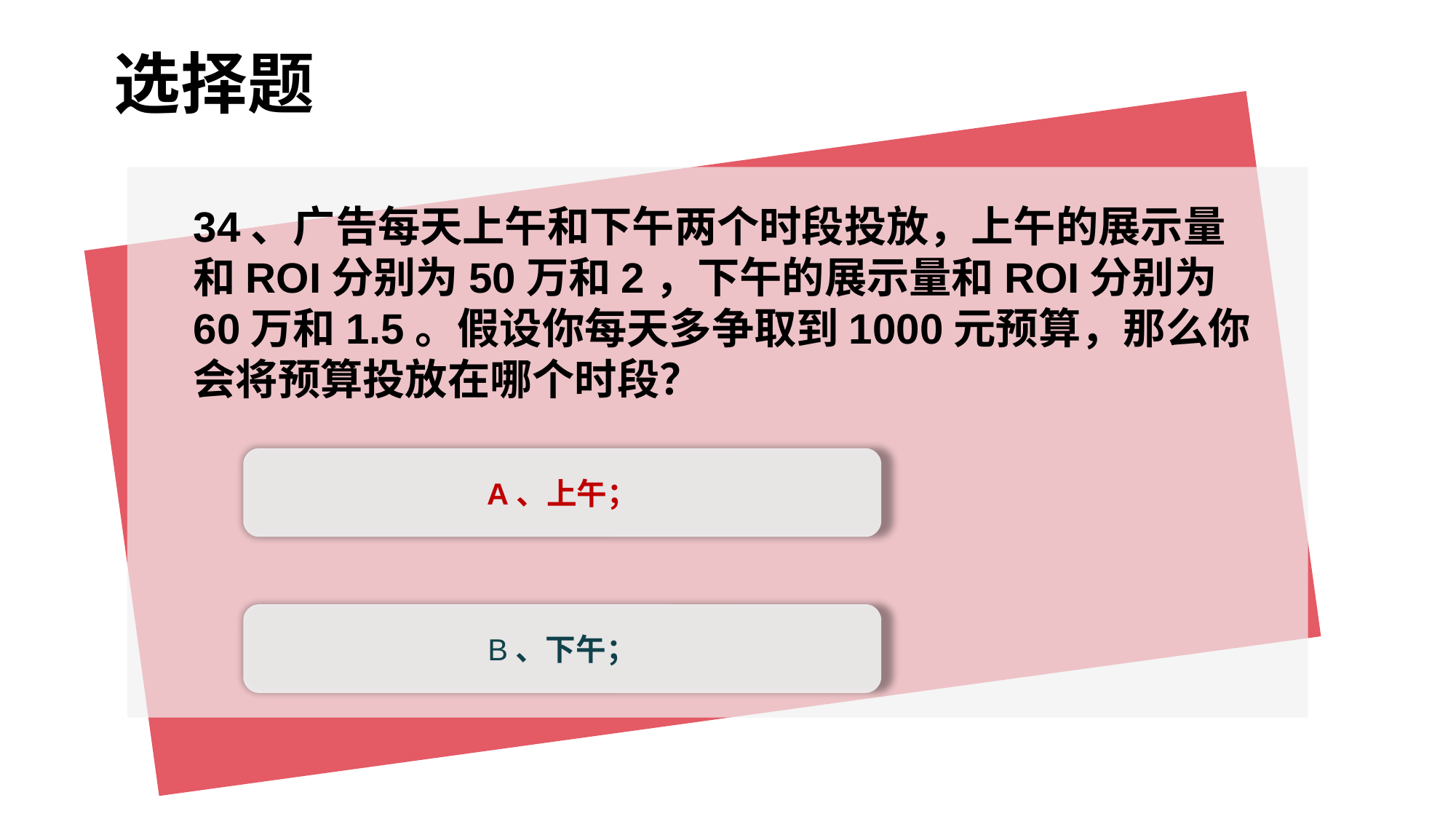

选择题

34、广告每天上午和下午两个时段投放，上午的展示量和ROI分别为50万和2，下午的展示量和ROI分别为60万和1.5。假设你每天多争取到1000元预算，那么你会将预算投放在哪个时段？

A、上午；
B、下午；